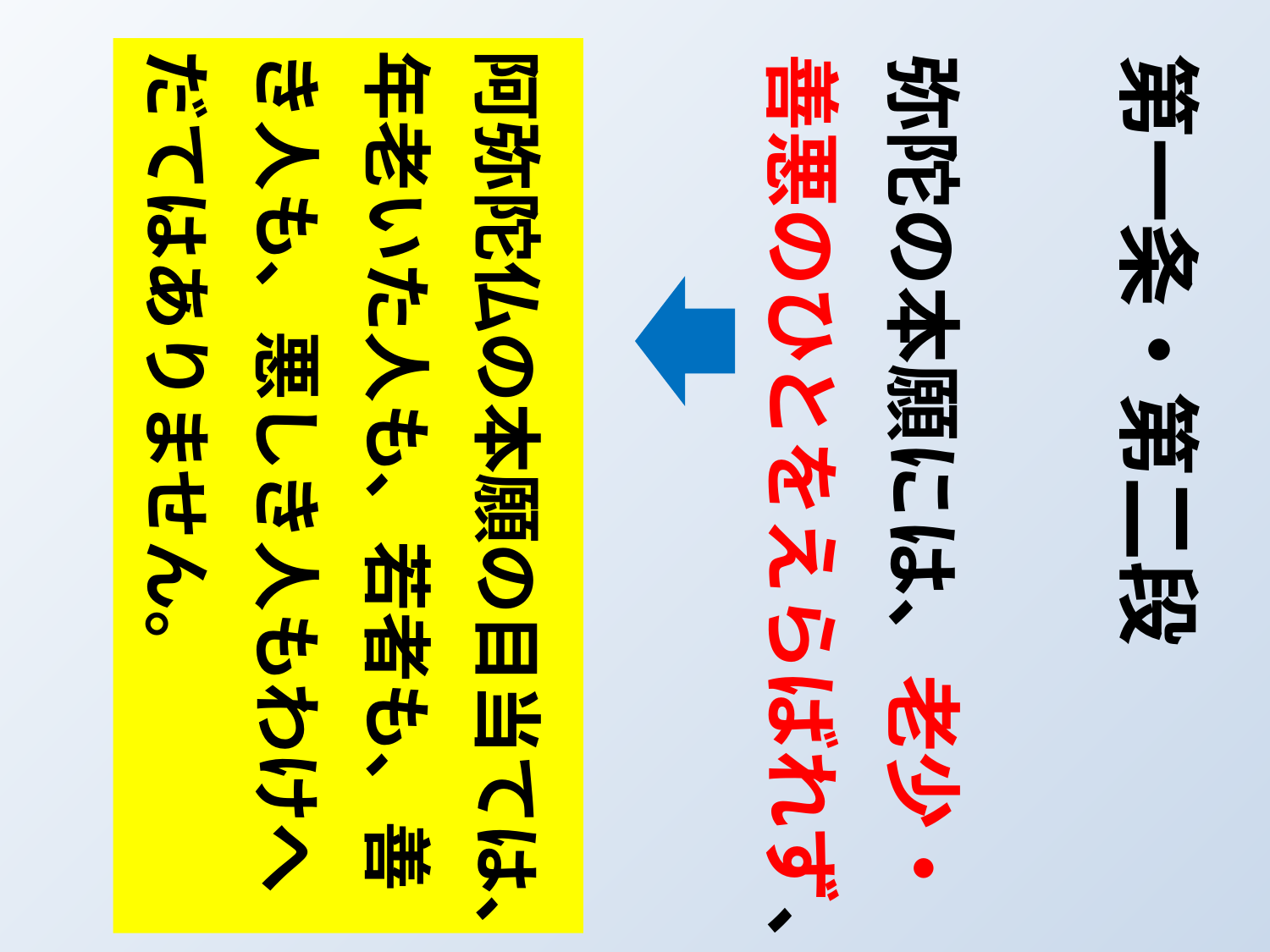

阿弥陀仏の本願の目当ては、年老いた人も、若者も、善き人も、悪しき人もわけへだてはありません。
第一条・第二段

弥陀の本願には、老少・善悪のひとをえらばれず、